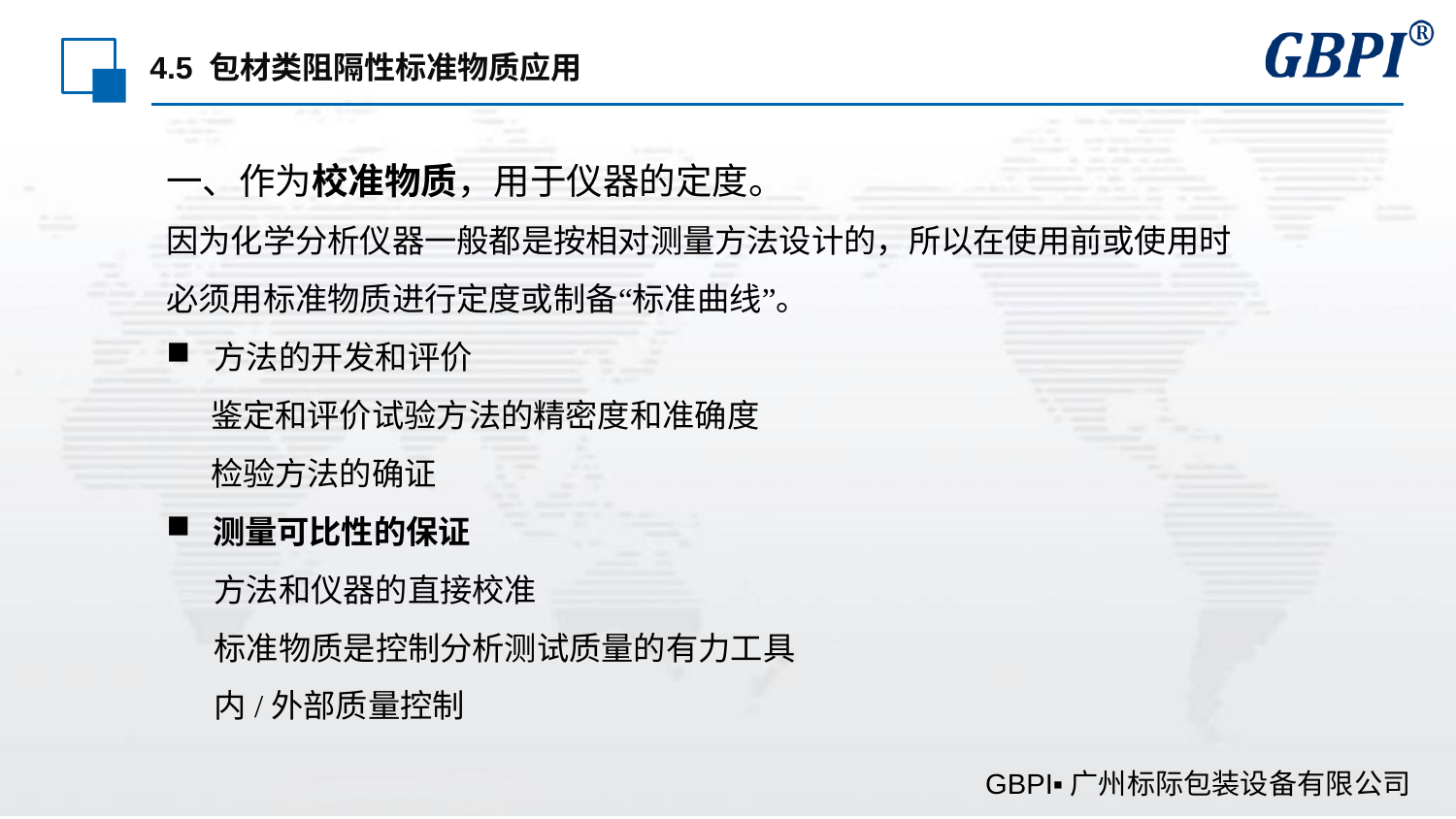

# 4.5 包材类阻隔性标准物质应用
一、作为校准物质，用于仪器的定度。
因为化学分析仪器一般都是按相对测量方法设计的，所以在使用前或使用时必须用标准物质进行定度或制备“标准曲线”。
  方法的开发和评价
     鉴定和评价试验方法的精密度和准确度
     检验方法的确证
  测量可比性的保证
     方法和仪器的直接校准
     标准物质是控制分析测试质量的有力工具
     内/外部质量控制